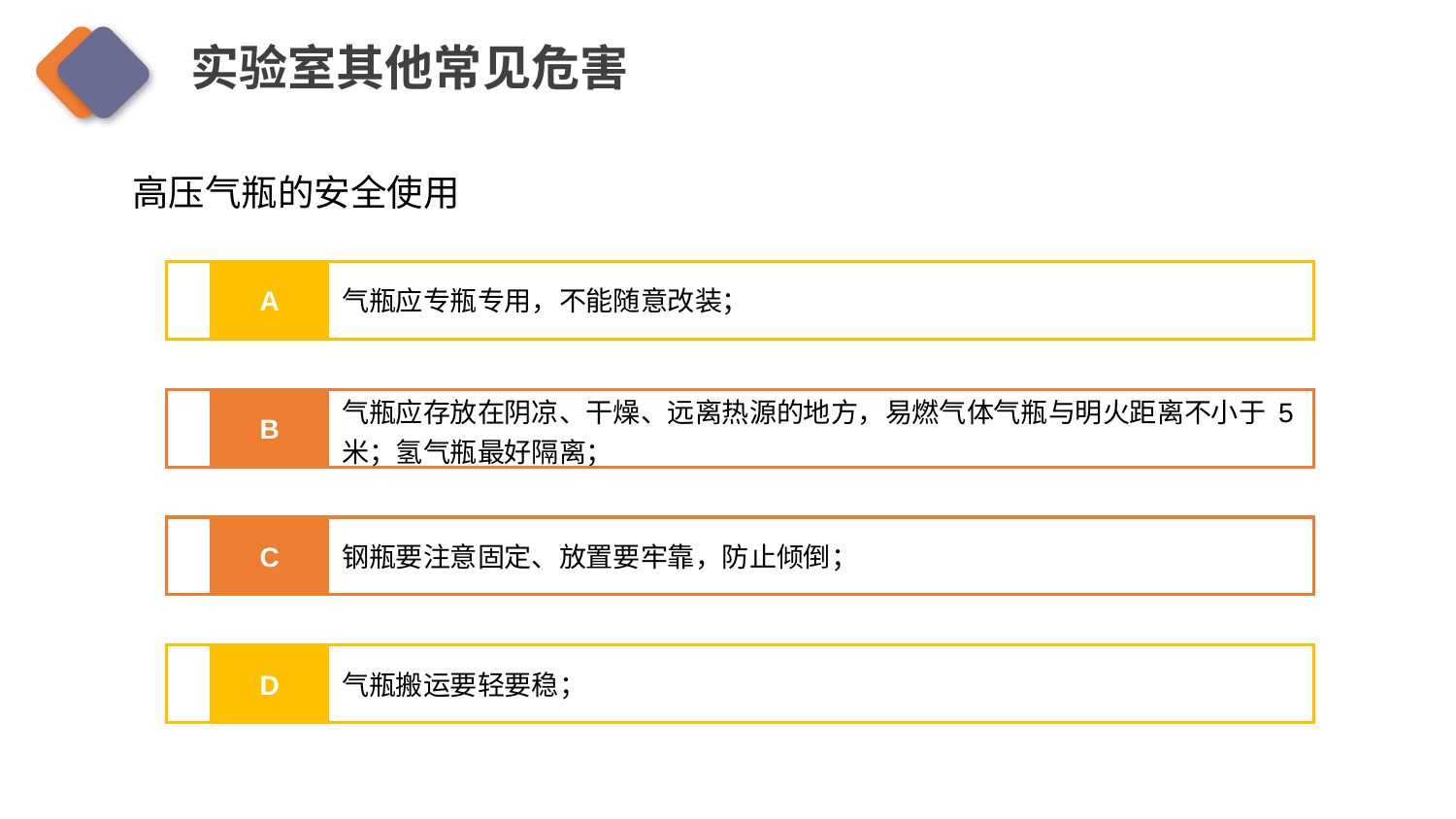

实验室其他常见危害
高压气瓶的安全使用

A
气瓶应专瓶专用，不能随意改装；

B
气瓶应存放在阴凉、干燥、远离热源的地方，易燃气体气瓶与明火距离不小于 5 米；氢气瓶最好隔离；

C
钢瓶要注意固定、放置要牢靠，防止倾倒；

D
气瓶搬运要轻要稳；